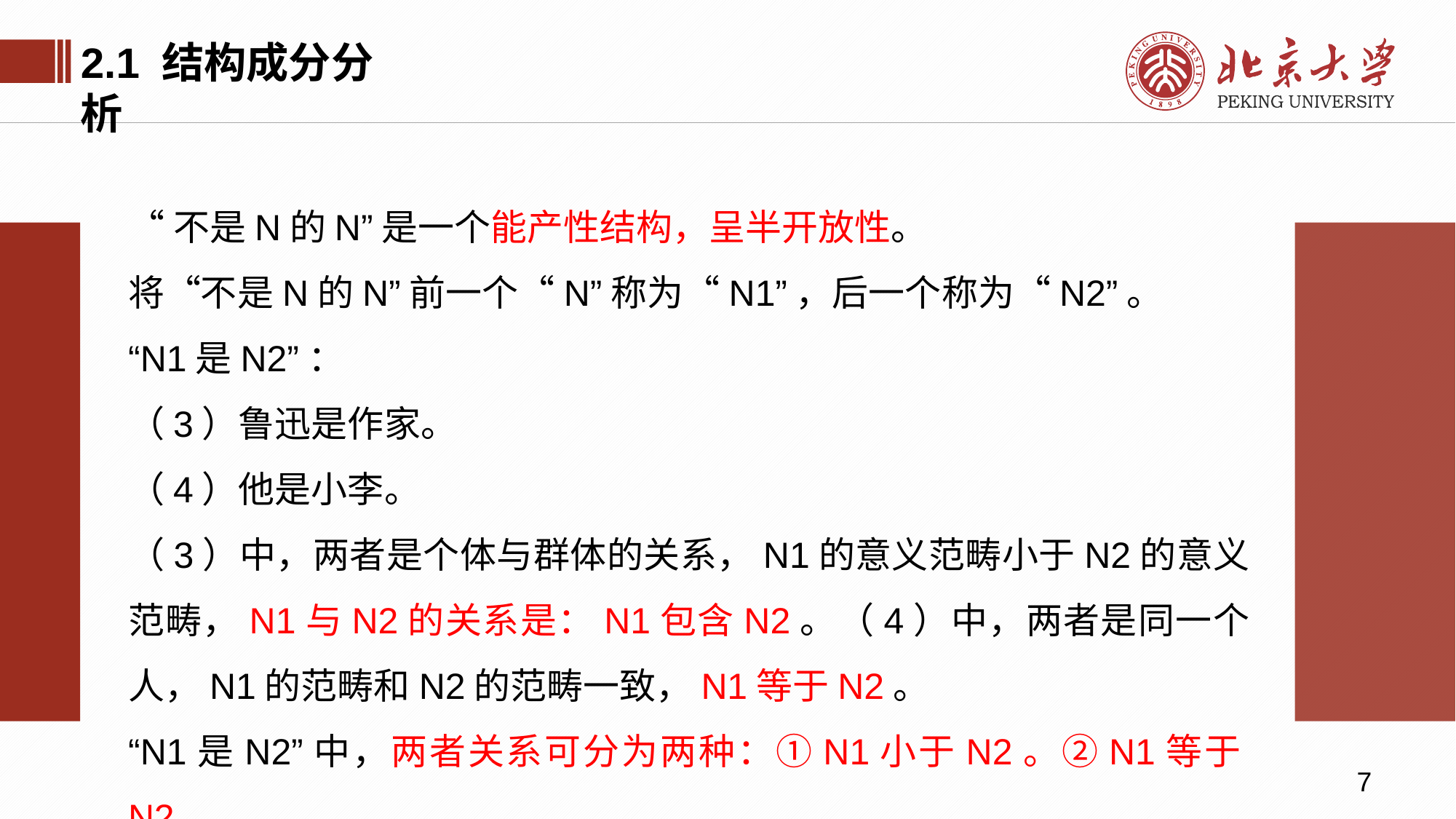

2.1 结构成分分析
“不是N的N”是一个能产性结构，呈半开放性。
将“不是N的N”前一个“N”称为“N1”，后一个称为“N2”。
“N1是N2”：
（3）鲁迅是作家。
（4）他是小李。
（3）中，两者是个体与群体的关系，N1的意义范畴小于N2的意义范畴，N1与N2的关系是：N1包含N2。（4）中，两者是同一个人，N1的范畴和N2的范畴一致，N1等于N2。
“N1是N2”中，两者关系可分为两种：①N1小于N2。②N1等于N2。
7